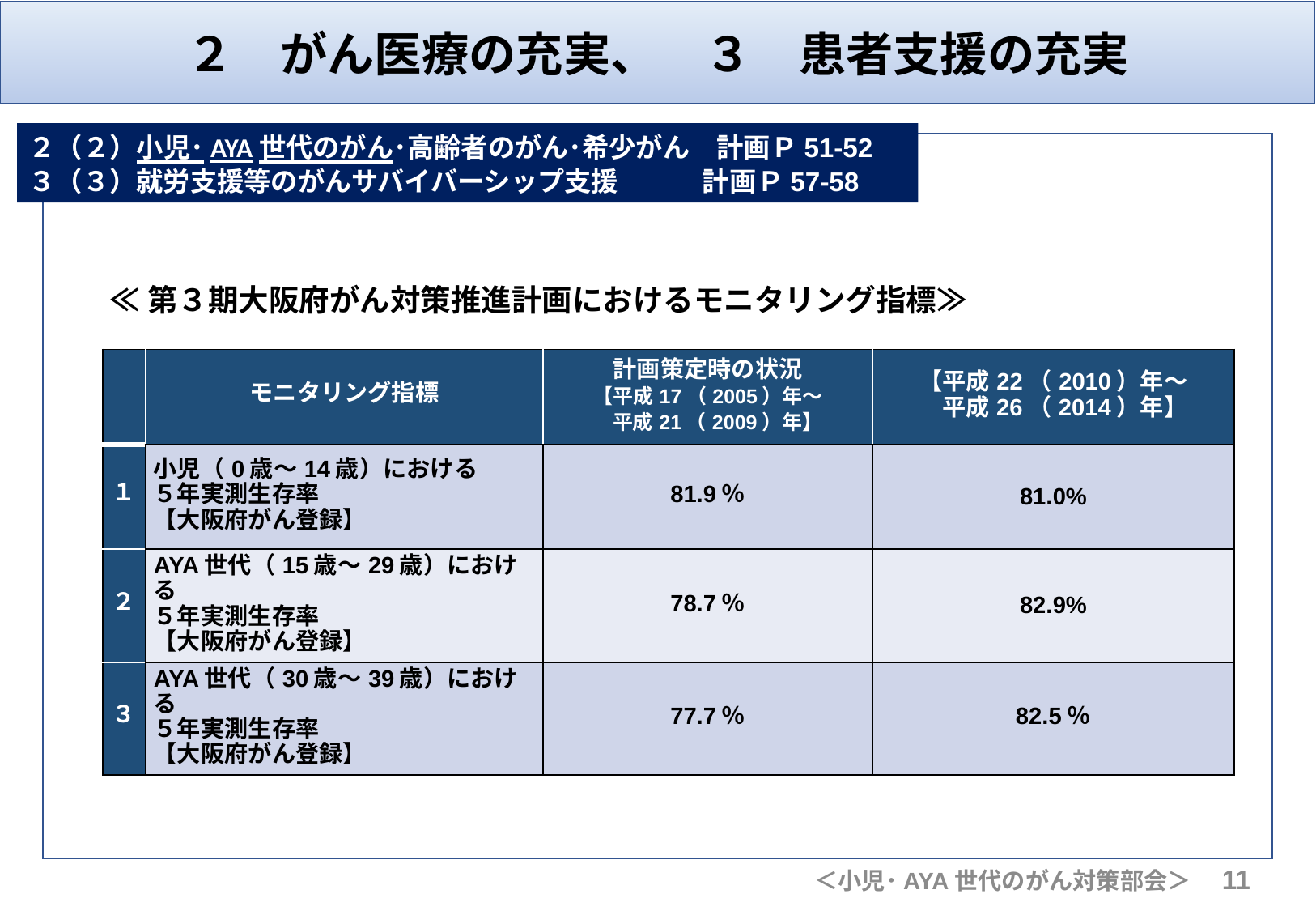

２　がん医療の充実、　３　患者支援の充実
２（２）小児･AYA世代のがん･高齢者のがん･希少がん　計画Ｐ51-52
３（３）就労支援等のがんサバイバーシップ支援   　　  計画Ｐ57-58

≪第３期大阪府がん対策推進計画におけるモニタリング指標≫
|  | モニタリング指標 | 計画策定時の状況 【平成17（2005）年～ 平成21（2009）年】 | 【平成22（2010）年～ 平成26（2014）年】 |
| --- | --- | --- | --- |
| １ | 小児（0歳～14歳）における ５年実測生存率 【大阪府がん登録】 | 81.9％ | 81.0% |
| ２ | AYA世代（15歳～29歳）における ５年実測生存率 【大阪府がん登録】 | 78.7％ | 82.9% |
| ３ | AYA世代（30歳～39歳）における ５年実測生存率 【大阪府がん登録】 | 77.7％ | 82.5％ |
概ね予定どおり
＜小児･AYA世代のがん対策部会＞    11